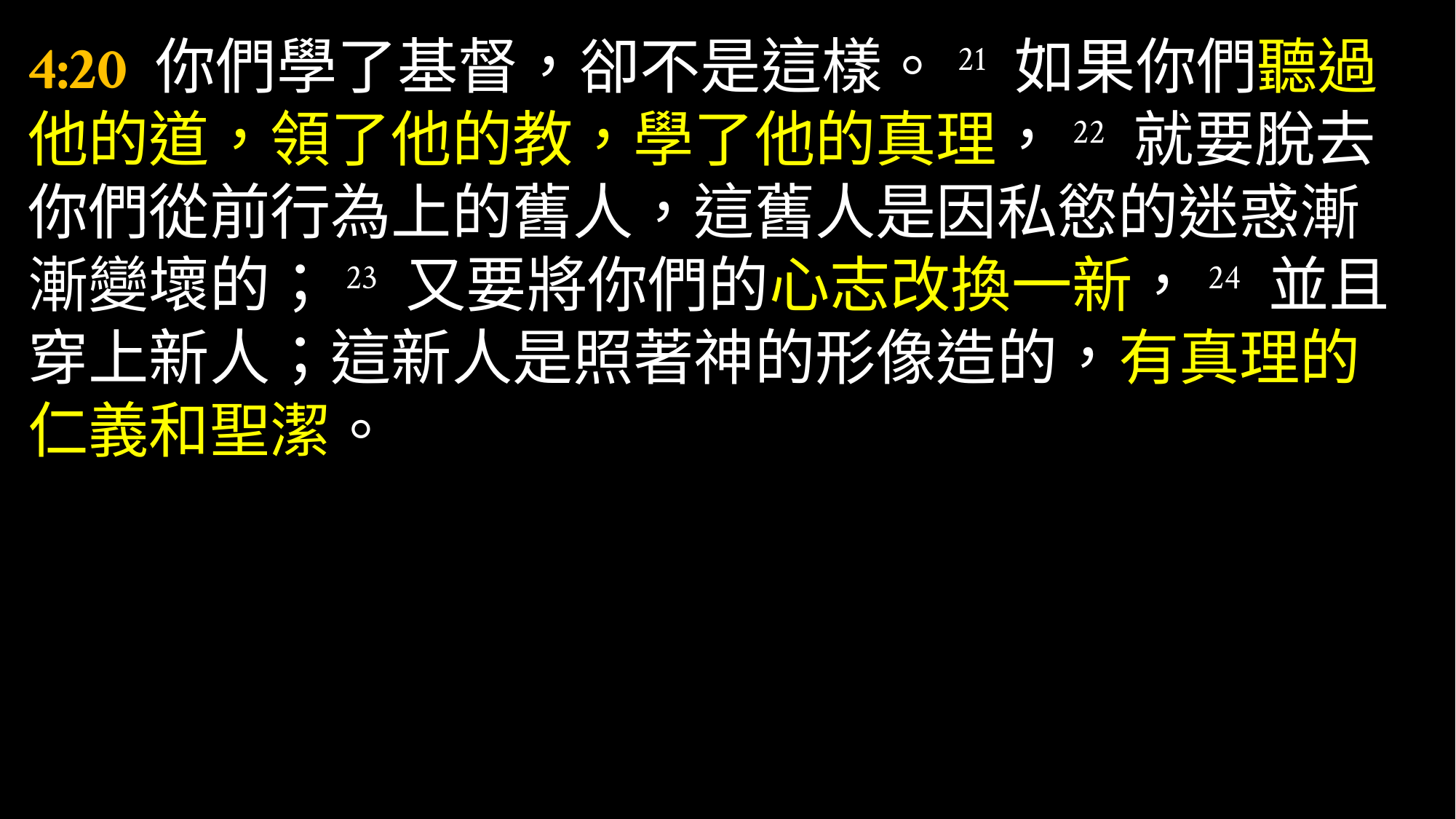

4:20 你們學了基督，卻不是這樣。21 如果你們聽過他的道，領了他的教，學了他的真理，22 就要脫去你們從前行為上的舊人，這舊人是因私慾的迷惑漸漸變壞的；23 又要將你們的心志改換一新，24 並且穿上新人；這新人是照著神的形像造的，有真理的仁義和聖潔。